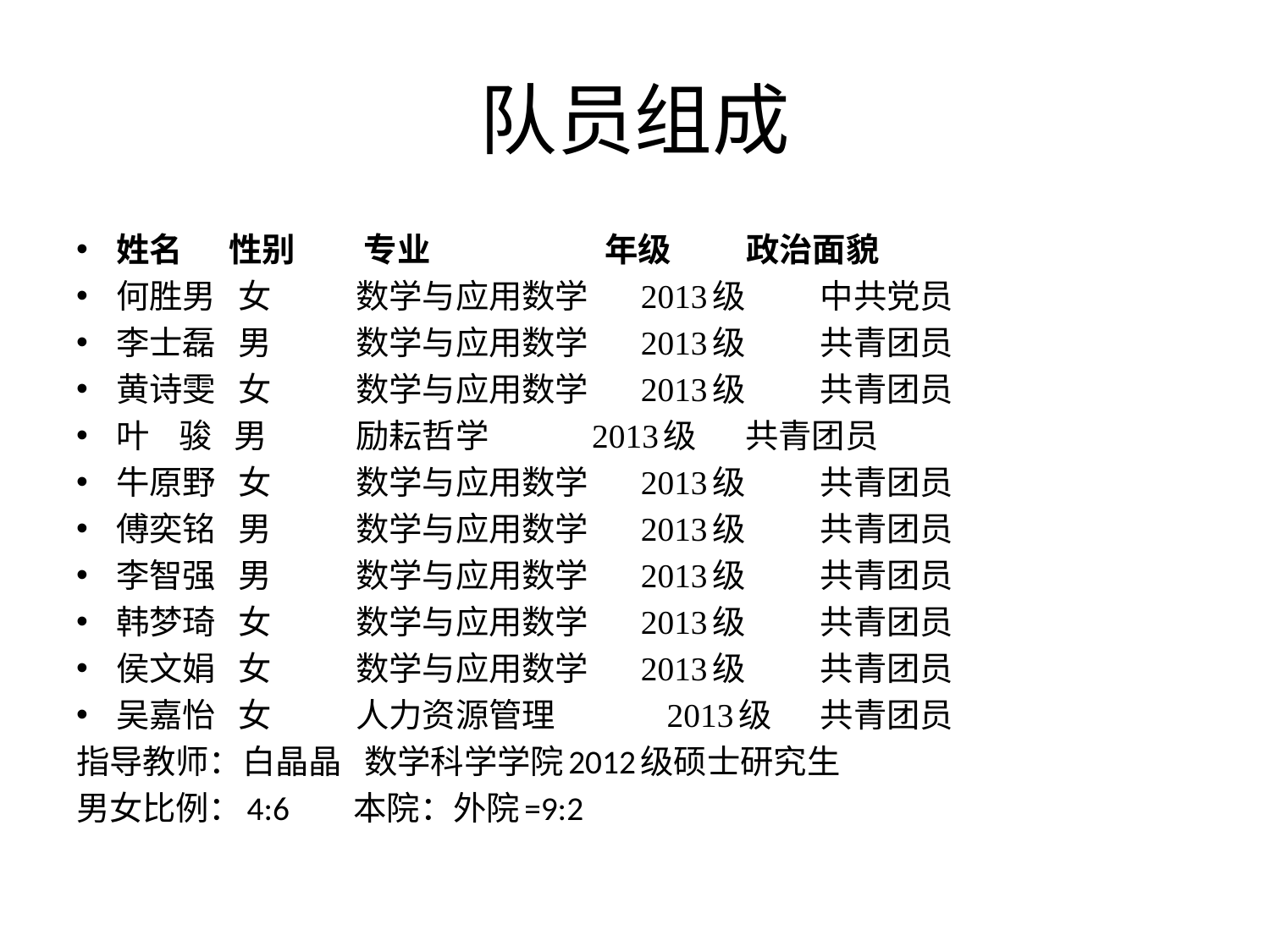

# 队员组成
姓名	     性别         专业	               年级	    政治面貌
何胜男   女	  数学与应用数学	2013级	    中共党员
李士磊   男	  数学与应用数学	2013级	    共青团员
黄诗雯   女	  数学与应用数学	2013级	    共青团员
叶    骏   男	  励耘哲学	             2013级	    共青团员
牛原野   女	  数学与应用数学	2013级	    共青团员
傅奕铭   男	  数学与应用数学	2013级	    共青团员
李智强   男	  数学与应用数学	2013级	    共青团员
韩梦琦   女	  数学与应用数学	2013级	    共青团员
侯文娟   女	  数学与应用数学	2013级	    共青团员
吴嘉怡   女	  人力资源管理	             2013级	    共青团员
指导教师：白晶晶   数学科学学院2012级硕士研究生
男女比例：4:6        本院：外院=9:2